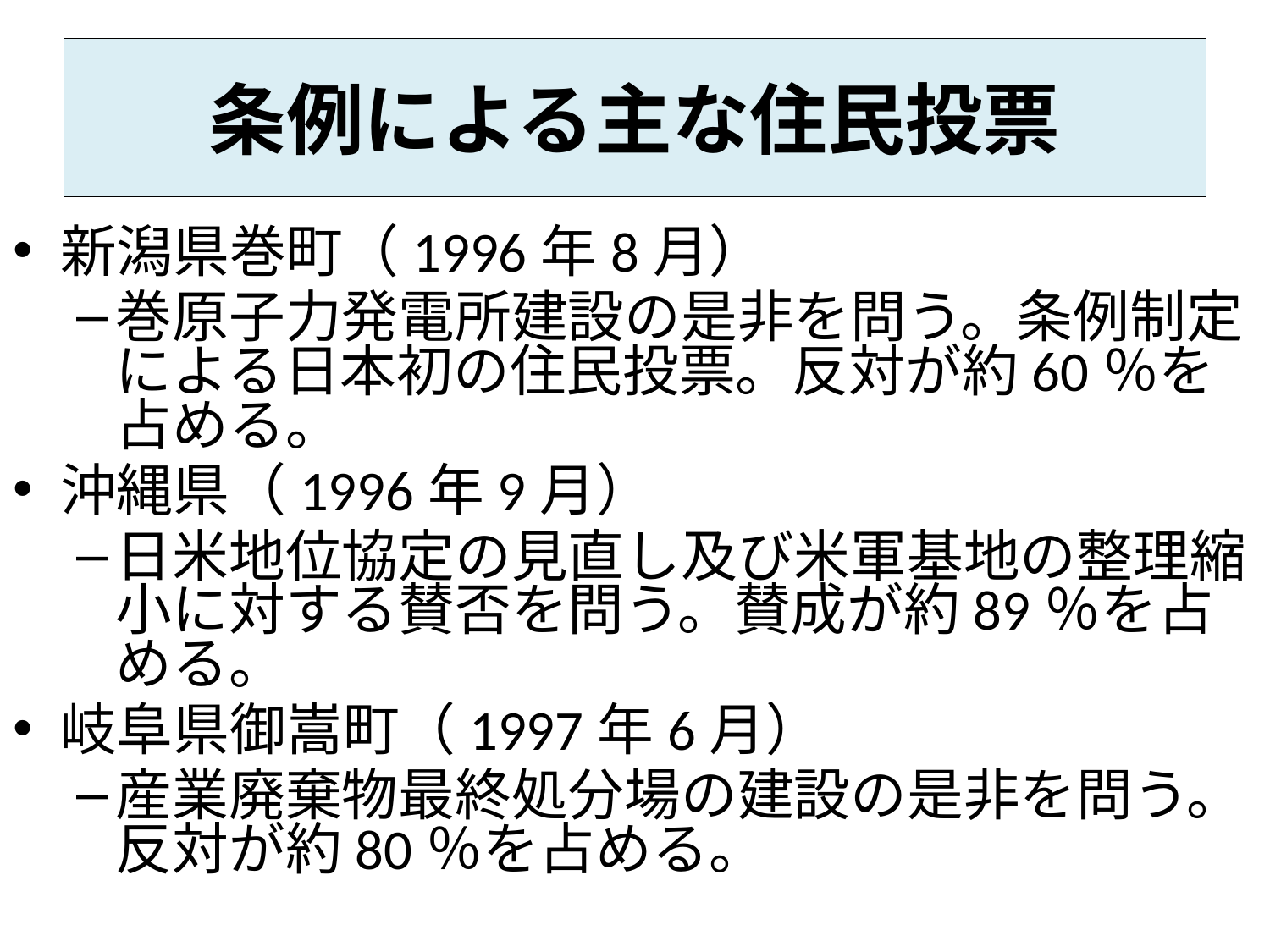

# 条例による主な住民投票
新潟県巻町（1996年8月）
巻原子力発電所建設の是非を問う。条例制定による日本初の住民投票。反対が約60％を占める。
沖縄県（1996年9月）
日米地位協定の見直し及び米軍基地の整理縮小に対する賛否を問う。賛成が約89％を占める。
岐阜県御嵩町（1997年6月）
産業廃棄物最終処分場の建設の是非を問う。反対が約80％を占める。